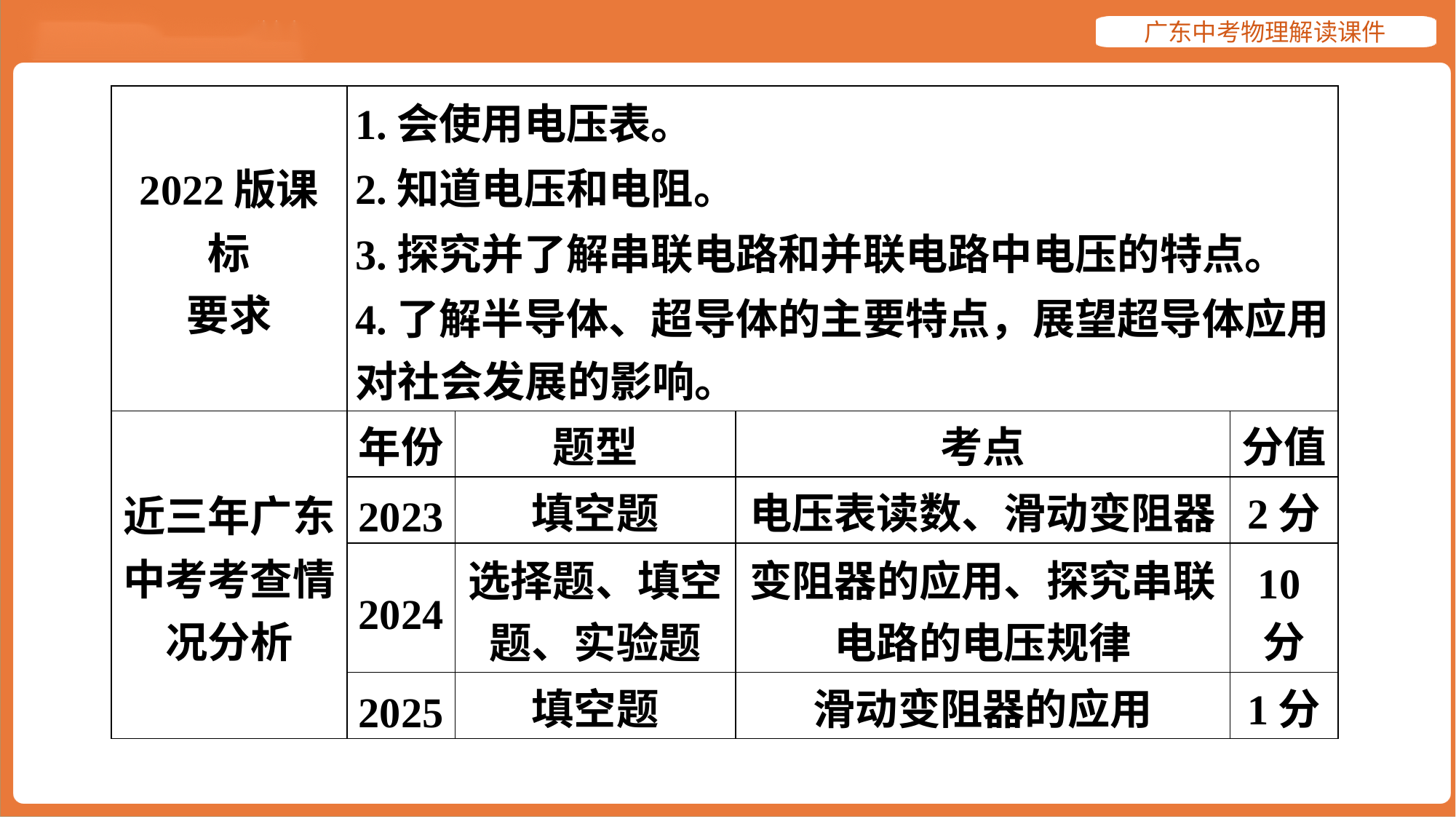

| 2022版课标 要求 | 1.会使用电压表。 2.知道电压和电阻。 3.探究并了解串联电路和并联电路中电压的特点。 4.了解半导体、超导体的主要特点，展望超导体应用 对社会发展的影响。 |  |  |  |
| --- | --- | --- | --- | --- |
| 近三年广东 中考考查情 况分析 | 年份 | 题型 | 考点 | 分值 |
|  | 2023 | 填空题 | 电压表读数、滑动变阻器 | 2分 |
|  | 2024 | 选择题、填空 题、实验题 | 变阻器的应用、探究串联 电路的电压规律 | 10分 |
|  | 2025 | 填空题 | 滑动变阻器的应用 | 1分 |